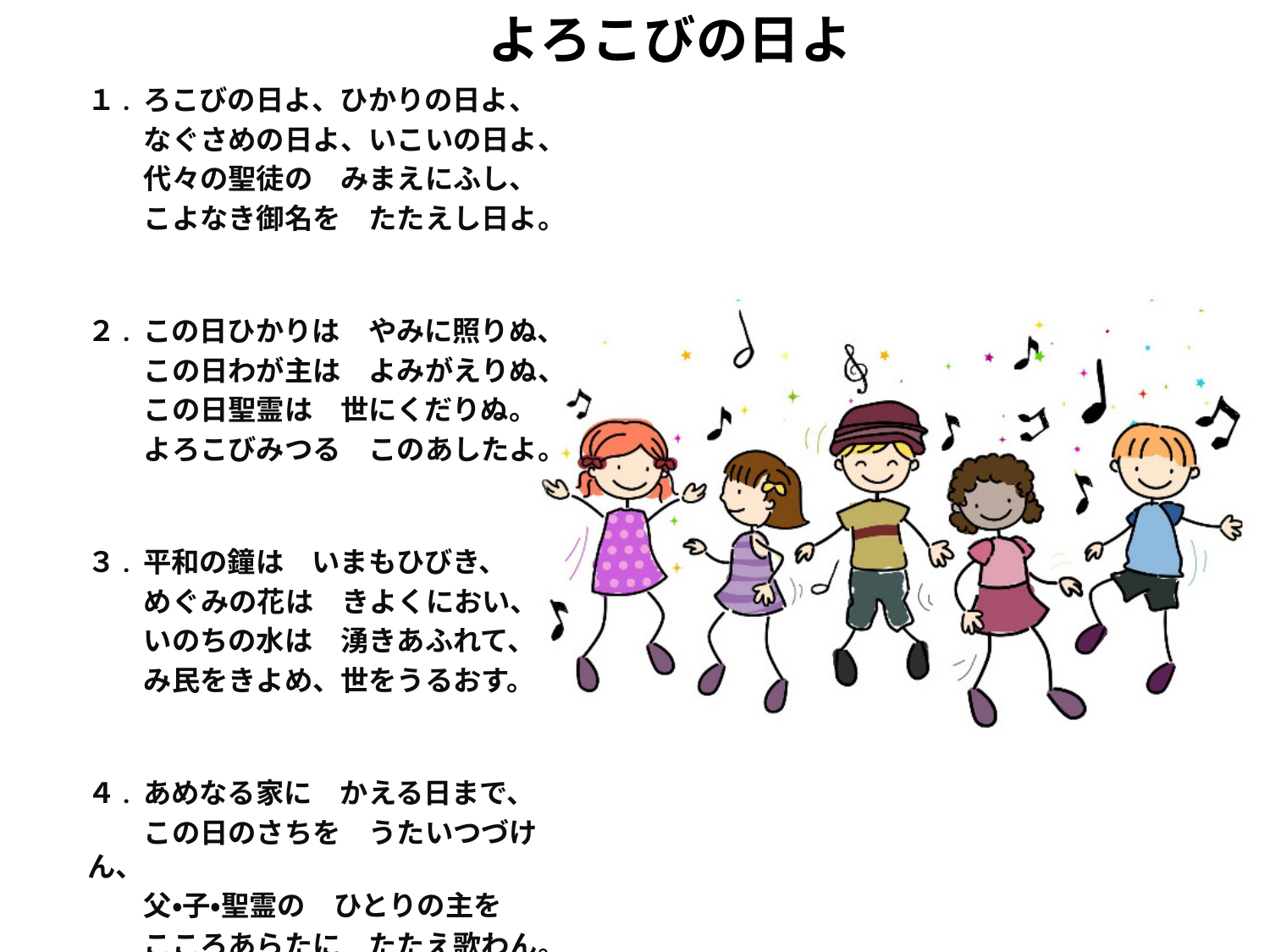

# よろこびの日よ
１. ろこびの日よ、ひかりの日よ、
　　なぐさめの日よ、いこいの日よ、
　　代々の聖徒の　みまえにふし、
　　こよなき御名を　たたえし日よ。

２. この日ひかりは　やみに照りぬ、
　　この日わが主は　よみがえりぬ、
　　この日聖霊は　世にくだりぬ。
　　よろこびみつる　このあしたよ。

３. 平和の鐘は　いまもひびき、
　　めぐみの花は　きよくにおい、
　　いのちの水は　湧きあふれて、
　　み民をきよめ、世をうるおす。

４. あめなる家に　かえる日まで、
　　この日のさちを　うたいつづけん、
　　父・子・聖霊の　ひとりの主を
　　こころあらたに　たたえ歌わん。